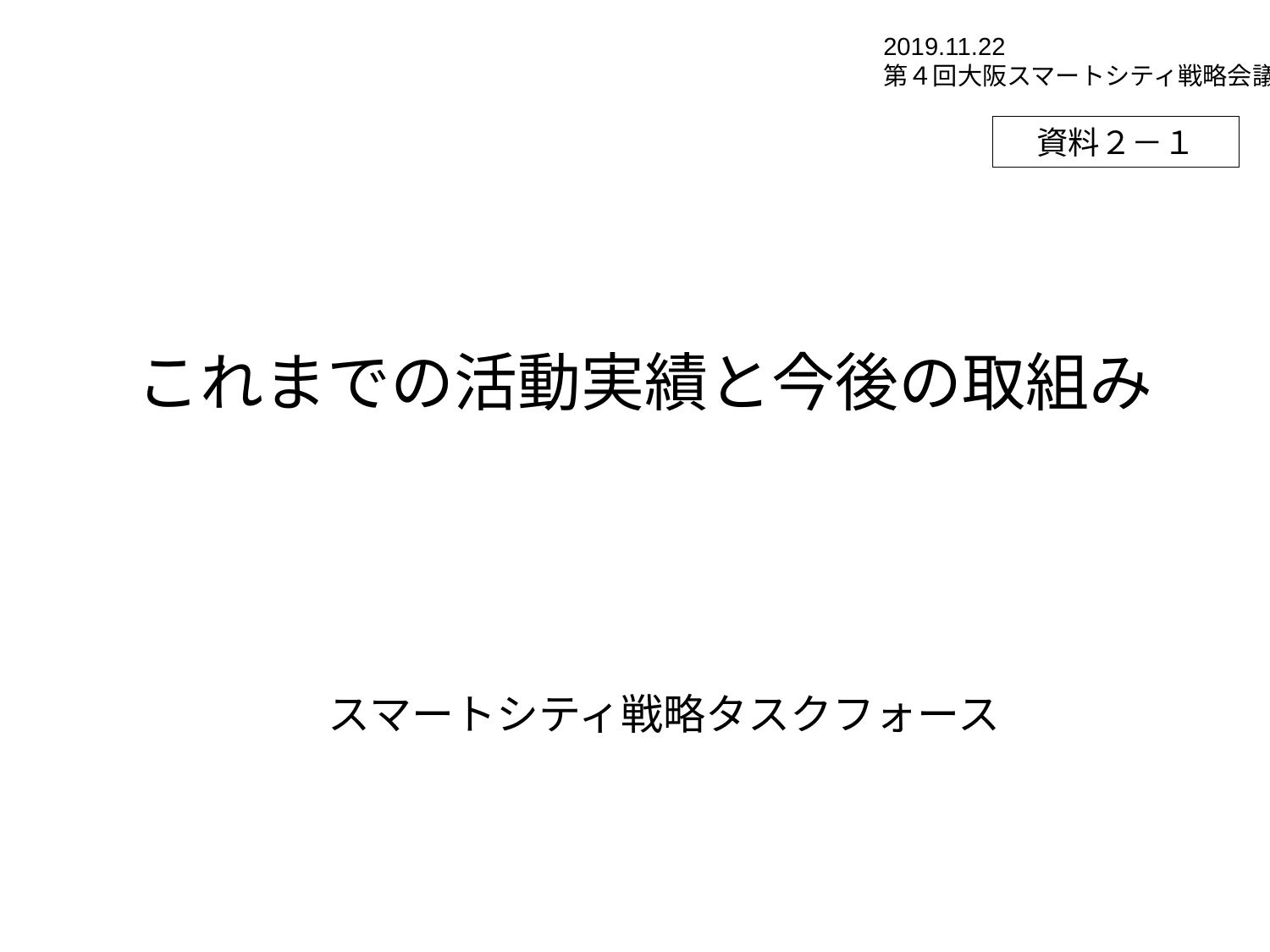

2019.11.22
第４回大阪スマートシティ戦略会議
　資料２－１
これまでの活動実績と今後の取組み
スマートシティ戦略タスクフォース